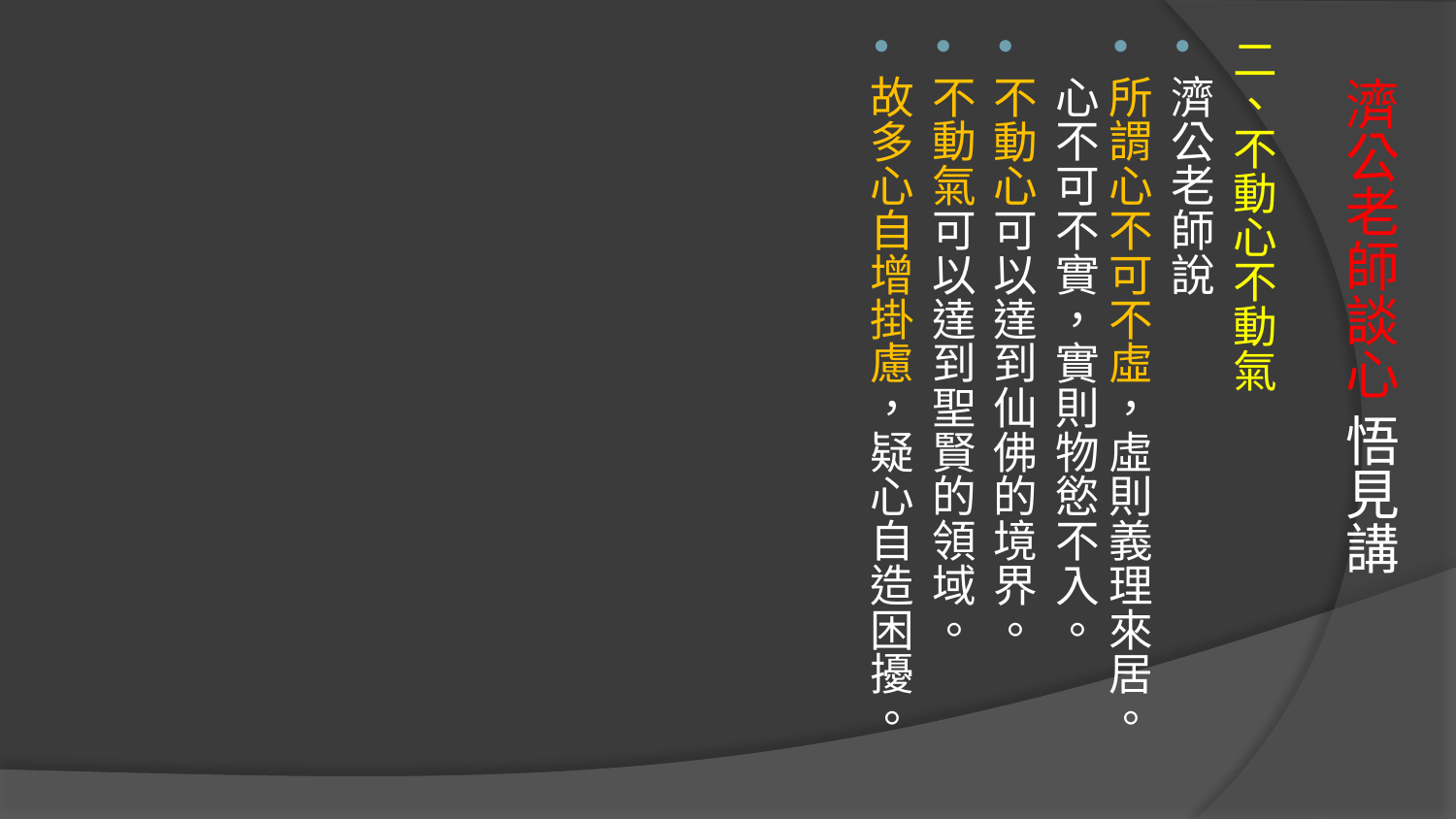

二、不動心不動氣
濟公老師說
所謂心不可不虛，虛則義理來居。心不可不實，實則物慾不入。
不動心可以達到仙佛的境界。
不動氣可以達到聖賢的領域。
故多心自增掛慮，疑心自造困擾。

# 濟公老師談心 悟見講